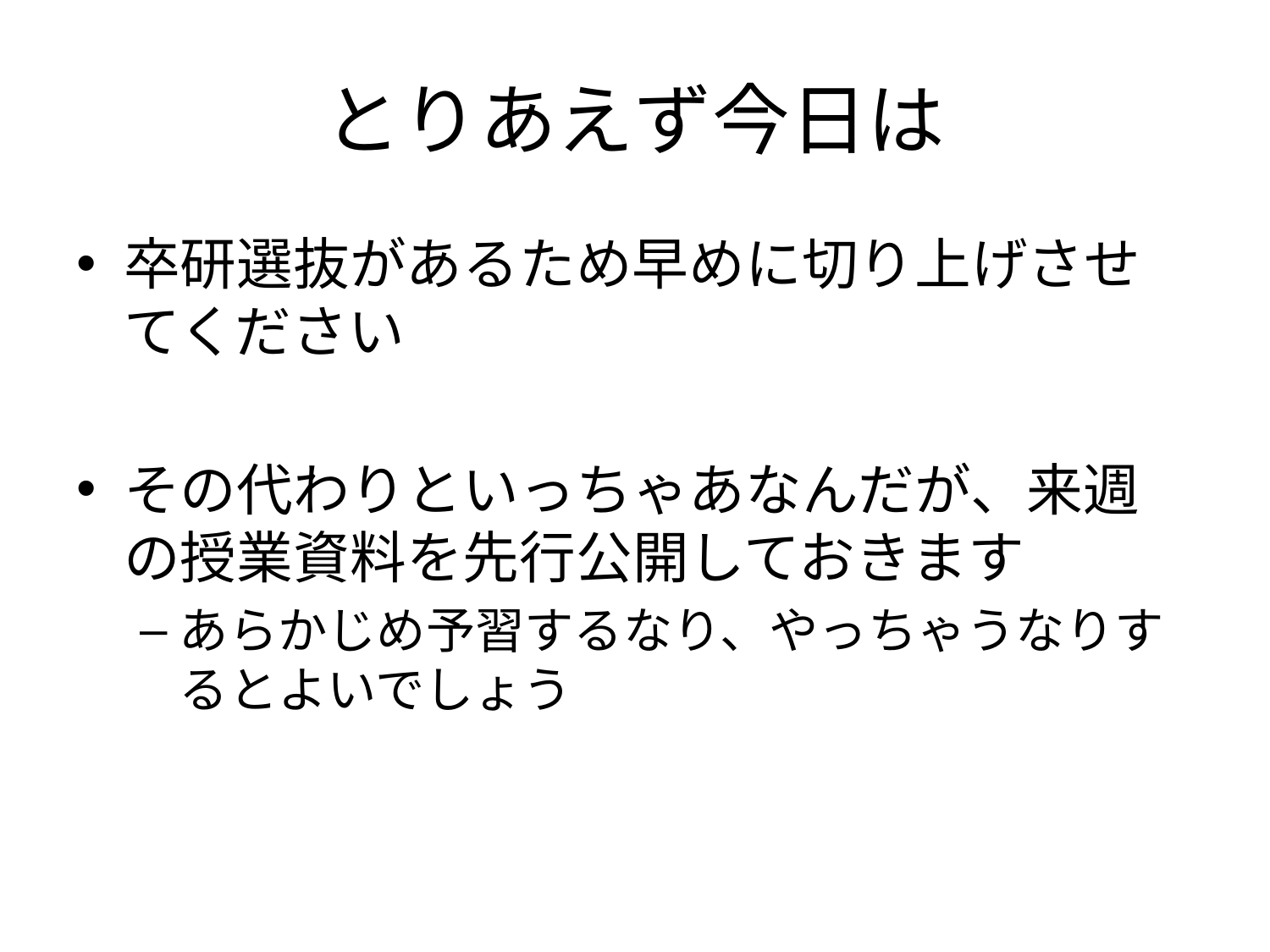

# とりあえず今日は
卒研選抜があるため早めに切り上げさせてください

その代わりといっちゃあなんだが、来週の授業資料を先行公開しておきます
あらかじめ予習するなり、やっちゃうなりするとよいでしょう